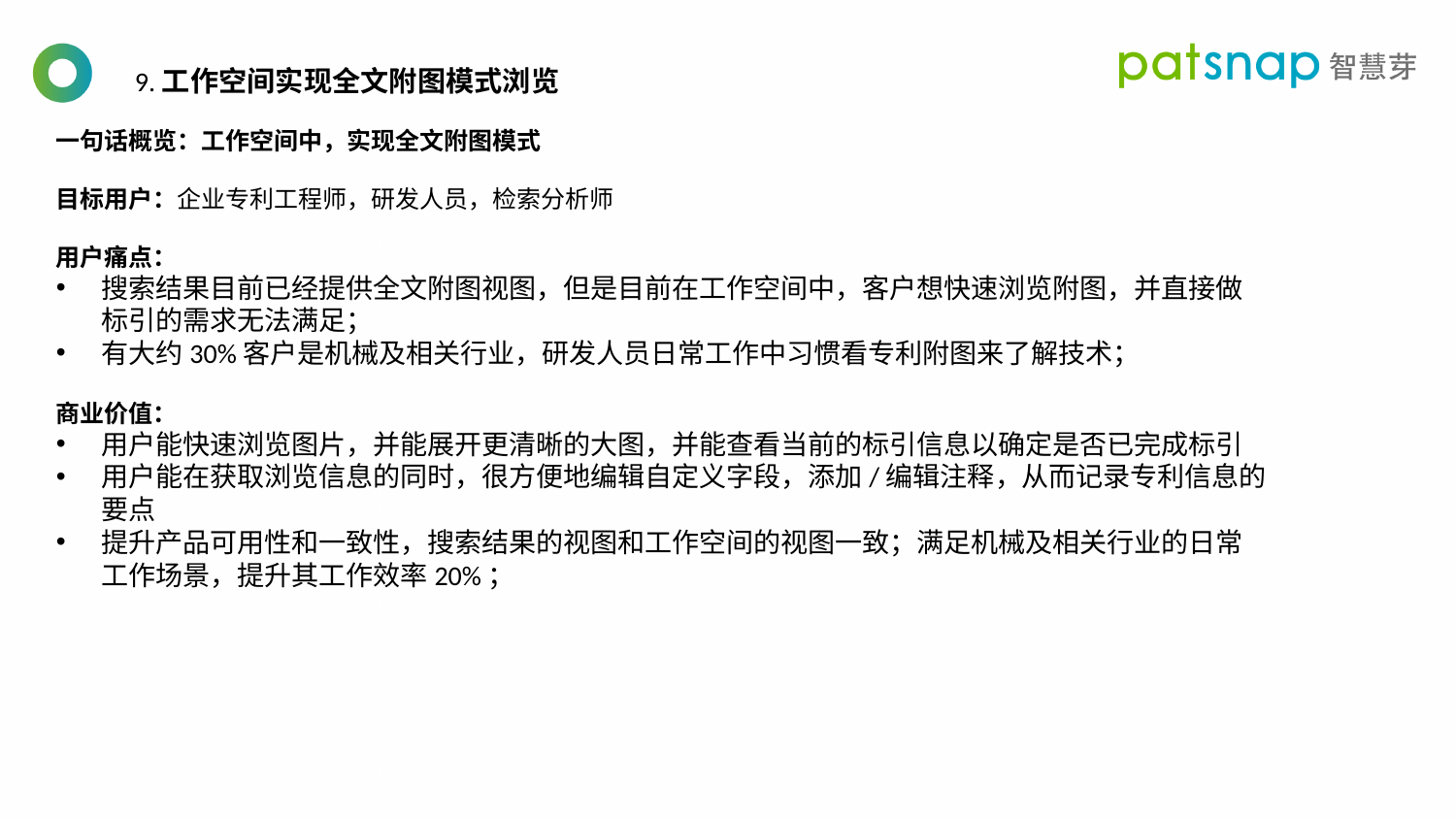

9.工作空间实现全文附图模式浏览
一句话概览：工作空间中，实现全文附图模式

目标用户：企业专利工程师，研发人员，检索分析师

用户痛点：
搜索结果目前已经提供全文附图视图，但是目前在工作空间中，客户想快速浏览附图，并直接做标引的需求无法满足；
有大约30%客户是机械及相关行业，研发人员日常工作中习惯看专利附图来了解技术；

商业价值：
用户能快速浏览图片，并能展开更清晰的大图，并能查看当前的标引信息以确定是否已完成标引
用户能在获取浏览信息的同时，很方便地编辑自定义字段，添加/编辑注释，从而记录专利信息的要点
提升产品可用性和一致性，搜索结果的视图和工作空间的视图一致；满足机械及相关行业的日常工作场景，提升其工作效率20%；